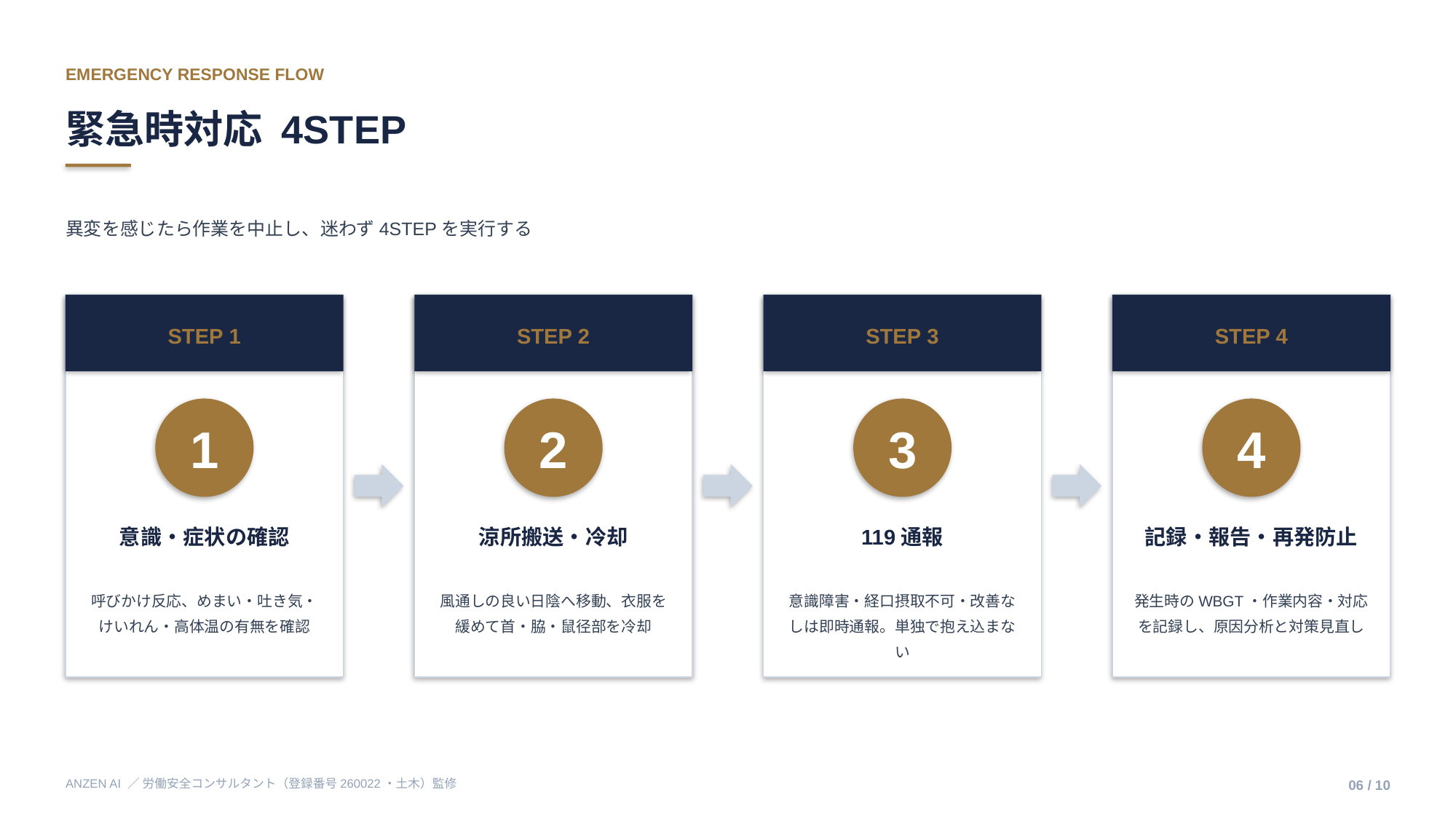

EMERGENCY RESPONSE FLOW
緊急時対応 4STEP

異変を感じたら作業を中止し、迷わず4STEPを実行する

STEP 1

STEP 2

STEP 3

STEP 4
1
2
3
4

意識・症状の確認
涼所搬送・冷却
119通報
記録・報告・再発防止
呼びかけ反応、めまい・吐き気・けいれん・高体温の有無を確認
風通しの良い日陰へ移動、衣服を緩めて首・脇・鼠径部を冷却
意識障害・経口摂取不可・改善なしは即時通報。単独で抱え込まない
発生時のWBGT・作業内容・対応を記録し、原因分析と対策見直し
ANZEN AI ／ 労働安全コンサルタント（登録番号260022・土木）監修
06 / 10